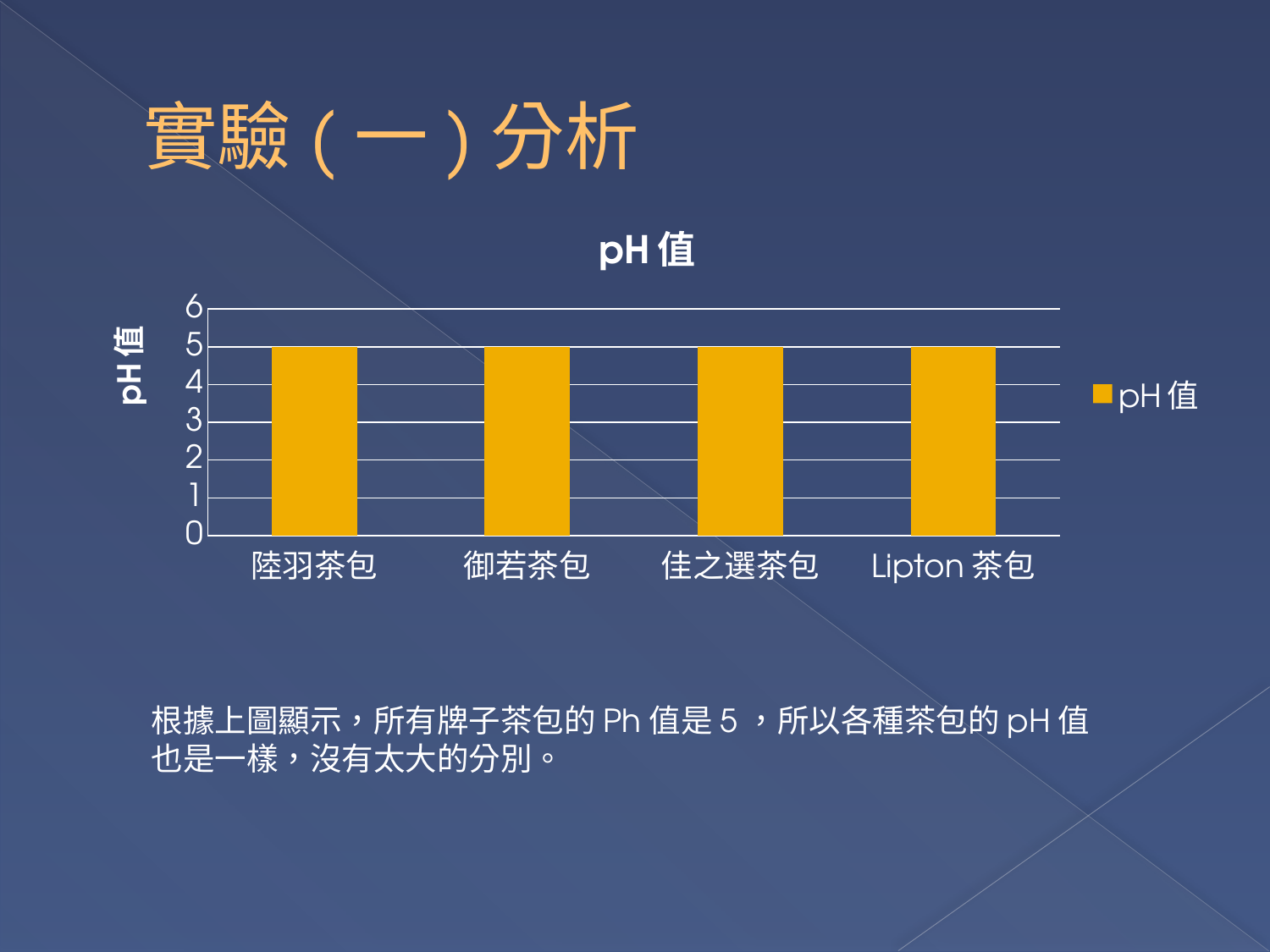

# 實驗(一)分析

### Chart:

| Category | pH值 |
|---|---|
| 陸羽茶包 | 5.0 |
| 御若茶包 | 5.0 |
| 佳之選茶包 | 5.0 |
| Lipton茶包 | 5.0 |
根據上圖顯示，所有牌子茶包的Ph值是5，所以各種茶包的pH值也是一樣，沒有太大的分別。